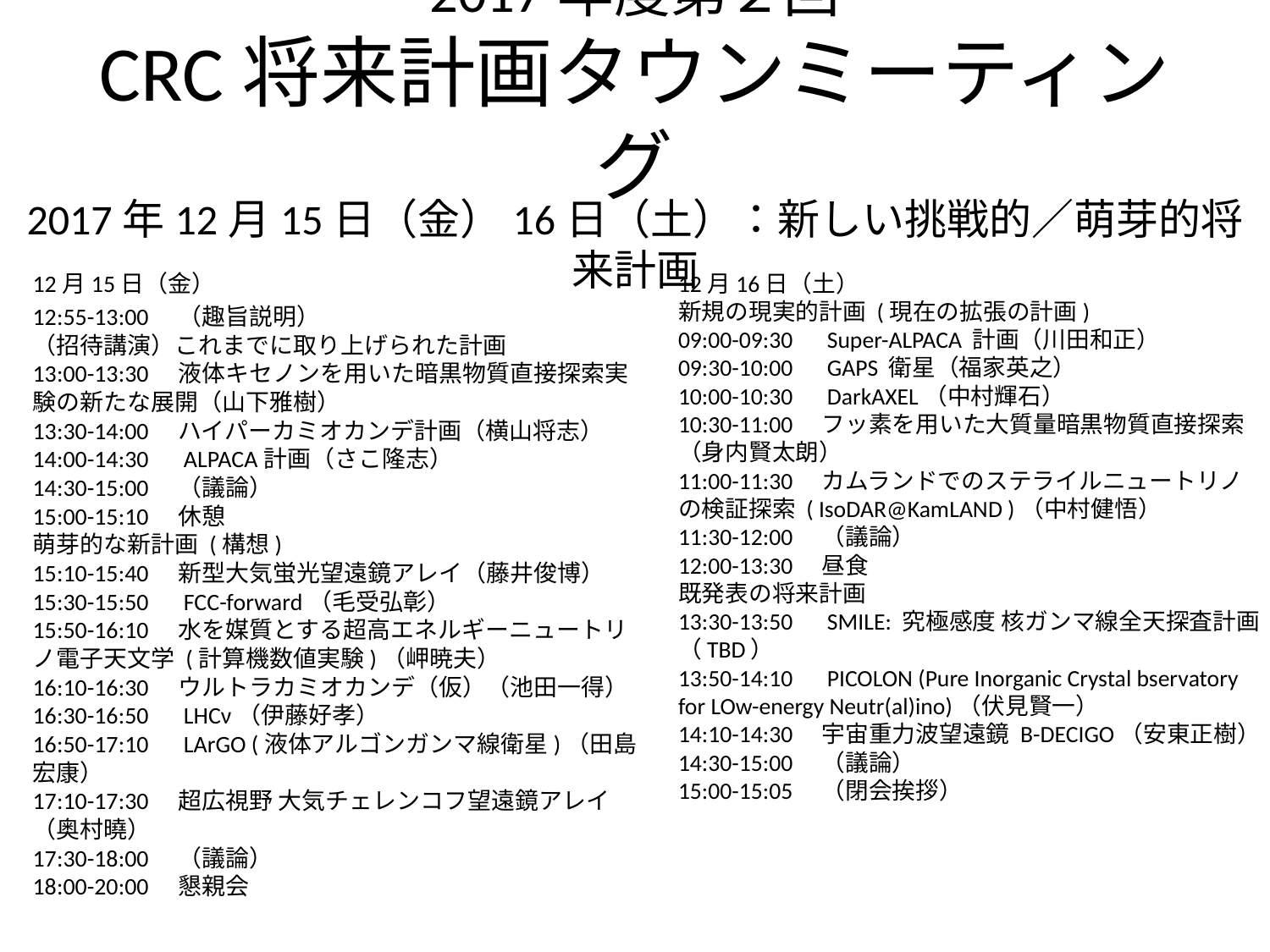

2017年度第２回
CRC将来計画タウンミーティング
2017年12月15日（金）16日（土）：新しい挑戦的／萌芽的将来計画
12月15日（金）
12:55-13:00　（趣旨説明）
（招待講演）これまでに取り上げられた計画
13:00-13:30　液体キセノンを用いた暗黒物質直接探索実験の新たな展開（山下雅樹）
13:30-14:00　ハイパーカミオカンデ計画（横山将志）
14:00-14:30　ALPACA計画（さこ隆志）
14:30-15:00　（議論）
15:00-15:10　休憩
萌芽的な新計画 (構想)
15:10-15:40　新型大気蛍光望遠鏡アレイ（藤井俊博）
15:30-15:50　FCC-forward（毛受弘彰）
15:50-16:10　水を媒質とする超高エネルギーニュートリノ電子天文学 (計算機数値実験)（岬暁夫）
16:10-16:30　ウルトラカミオカンデ（仮）（池田一得）
16:30-16:50　LHCν（伊藤好孝）
16:50-17:10　LArGO (液体アルゴンガンマ線衛星)（田島宏康）
17:10-17:30　超広視野 大気チェレンコフ望遠鏡アレイ（奥村曉）
17:30-18:00　（議論）
18:00-20:00　懇親会
12月16日（土）
新規の現実的計画 (現在の拡張の計画)
09:00-09:30　Super-ALPACA 計画（川田和正）
09:30-10:00　GAPS 衛星（福家英之）
10:00-10:30　DarkAXEL（中村輝石）
10:30-11:00　フッ素を用いた大質量暗黒物質直接探索（身内賢太朗）
11:00-11:30　カムランドでのステライルニュートリノの検証探索 ( IsoDAR@KamLAND )（中村健悟）
11:30-12:00　（議論）
12:00-13:30　昼食
既発表の将来計画
13:30-13:50　SMILE: 究極感度 核ガンマ線全天探査計画（TBD）
13:50-14:10　PICOLON (Pure Inorganic Crystal bservatory for LOw-energy Neutr(al)ino)（伏見賢一）
14:10-14:30　宇宙重力波望遠鏡 B-DECIGO（安東正樹）
14:30-15:00　（議論）
15:00-15:05　（閉会挨拶）